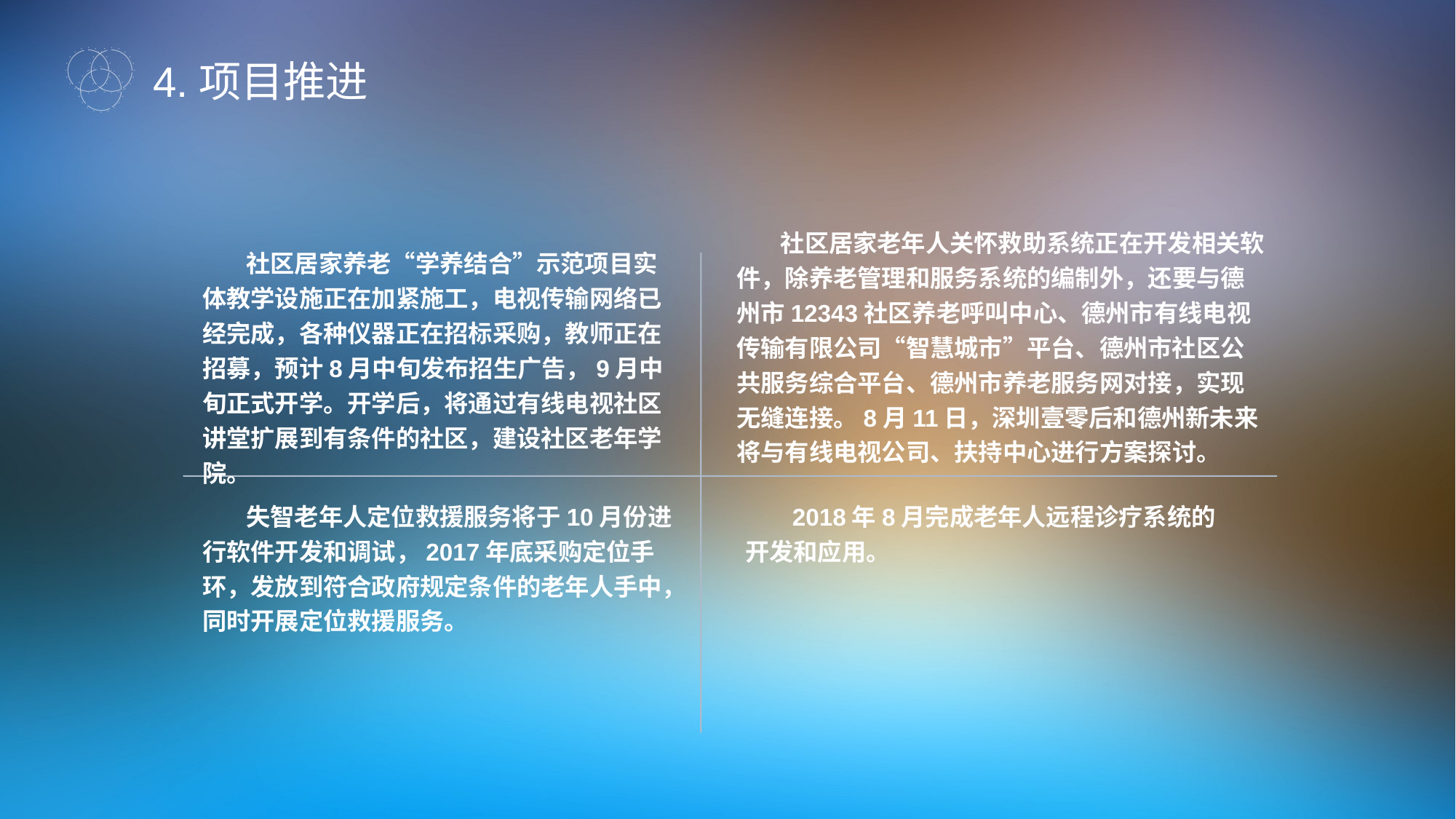

4.项目推进
       社区居家老年人关怀救助系统正在开发相关软件，除养老管理和服务系统的编制外，还要与德州市12343社区养老呼叫中心、德州市有线电视传输有限公司“智慧城市”平台、德州市社区公共服务综合平台、德州市养老服务网对接，实现无缝连接。8月11日，深圳壹零后和德州新未来将与有线电视公司、扶持中心进行方案探讨。
       社区居家养老“学养结合”示范项目实体教学设施正在加紧施工，电视传输网络已经完成，各种仪器正在招标采购，教师正在招募，预计8月中旬发布招生广告，9月中旬正式开学。开学后，将通过有线电视社区讲堂扩展到有条件的社区，建设社区老年学院。

       失智老年人定位救援服务将于10月份进行软件开发和调试，2017年底采购定位手环，发放到符合政府规定条件的老年人手中，同时开展定位救援服务。
       2018年8月完成老年人远程诊疗系统的开发和应用。